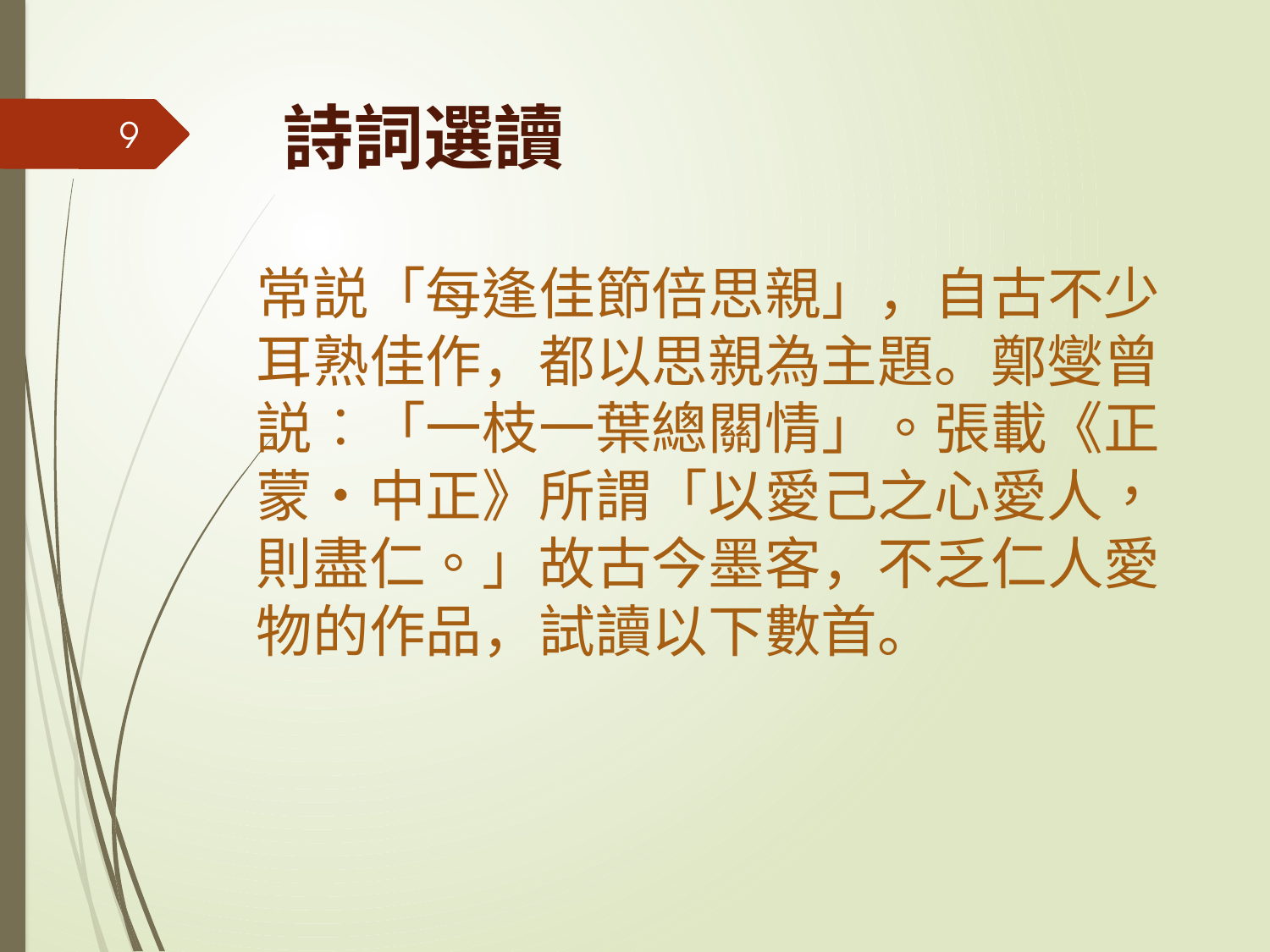

# 詩詞選讀
9
常説「每逢佳節倍思親」，自古不少耳熟佳作，都以思親為主題。鄭燮曾説︰「一枝一葉總關情」。張載《正蒙‧中正》所謂「以愛己之心愛人，則盡仁。」故古今墨客，不乏仁人愛物的作品，試讀以下數首。